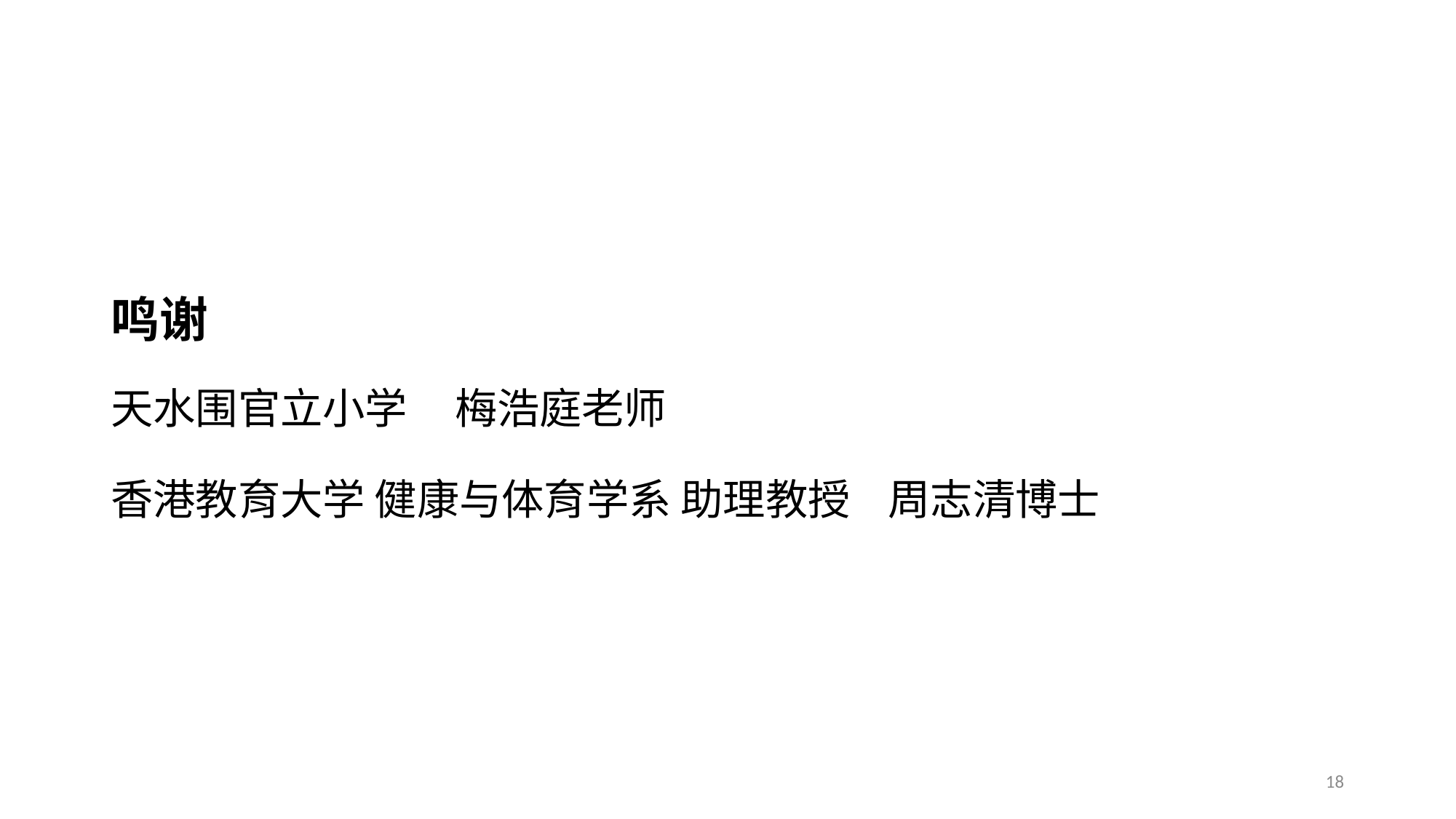

# 鸣谢 天水围官立小学     梅浩庭老师 香港教育大学 健康与体育学系 助理教授    周志清博士
18